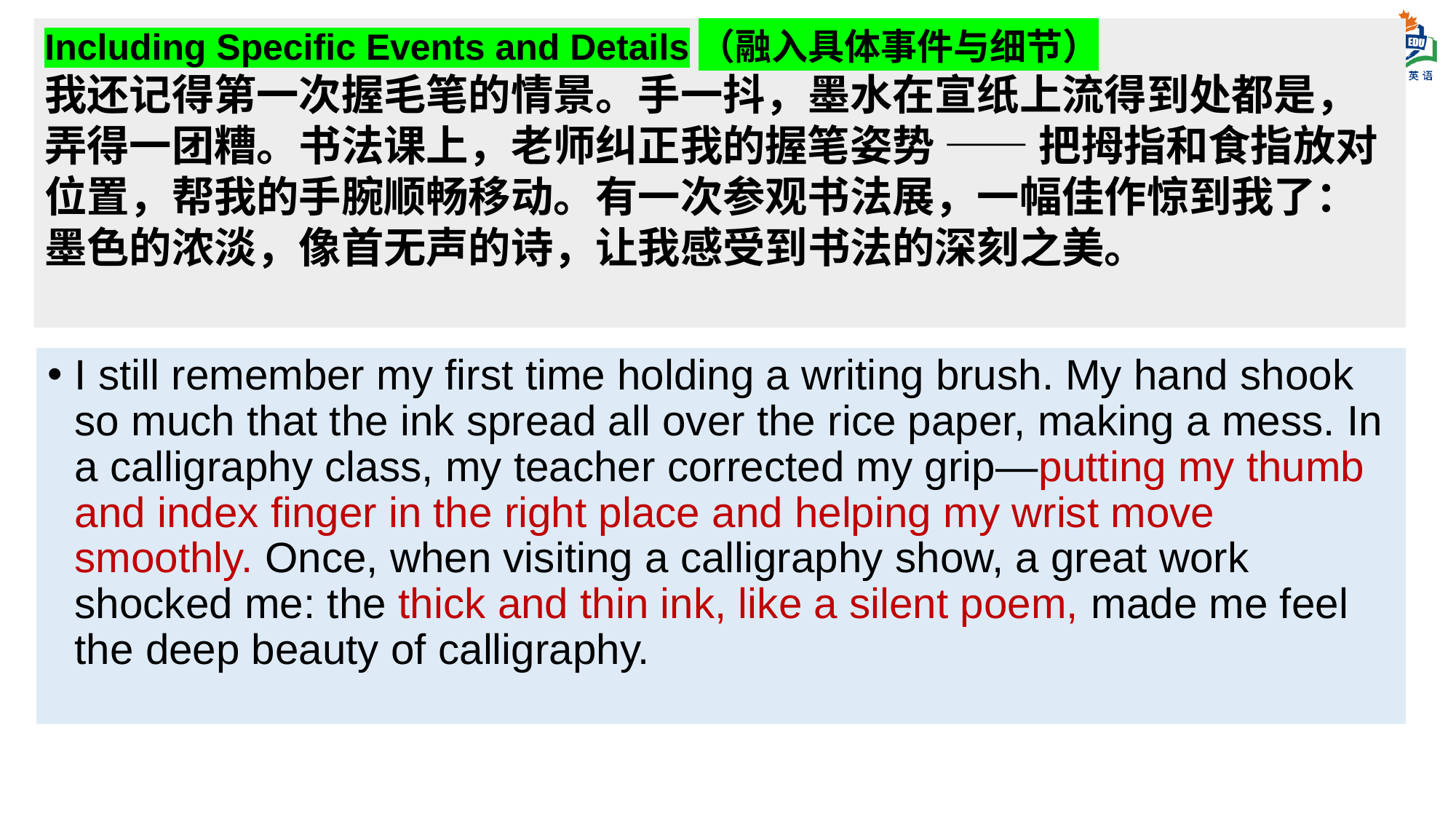

Including Specific Events and Details（融入具体事件与细节）
我还记得第一次握毛笔的情景。手一抖，墨水在宣纸上流得到处都是，弄得一团糟。书法课上，老师纠正我的握笔姿势 —— 把拇指和食指放对位置，帮我的手腕顺畅移动。有一次参观书法展，一幅佳作惊到我了：墨色的浓淡，像首无声的诗，让我感受到书法的深刻之美。

I still remember my first time holding a writing brush. My hand shook so much that the ink spread all over the rice paper, making a mess. In a calligraphy class, my teacher corrected my grip—putting my thumb and index finger in the right place and helping my wrist move smoothly. Once, when visiting a calligraphy show, a great work shocked me: the thick and thin ink, like a silent poem, made me feel the deep beauty of calligraphy.